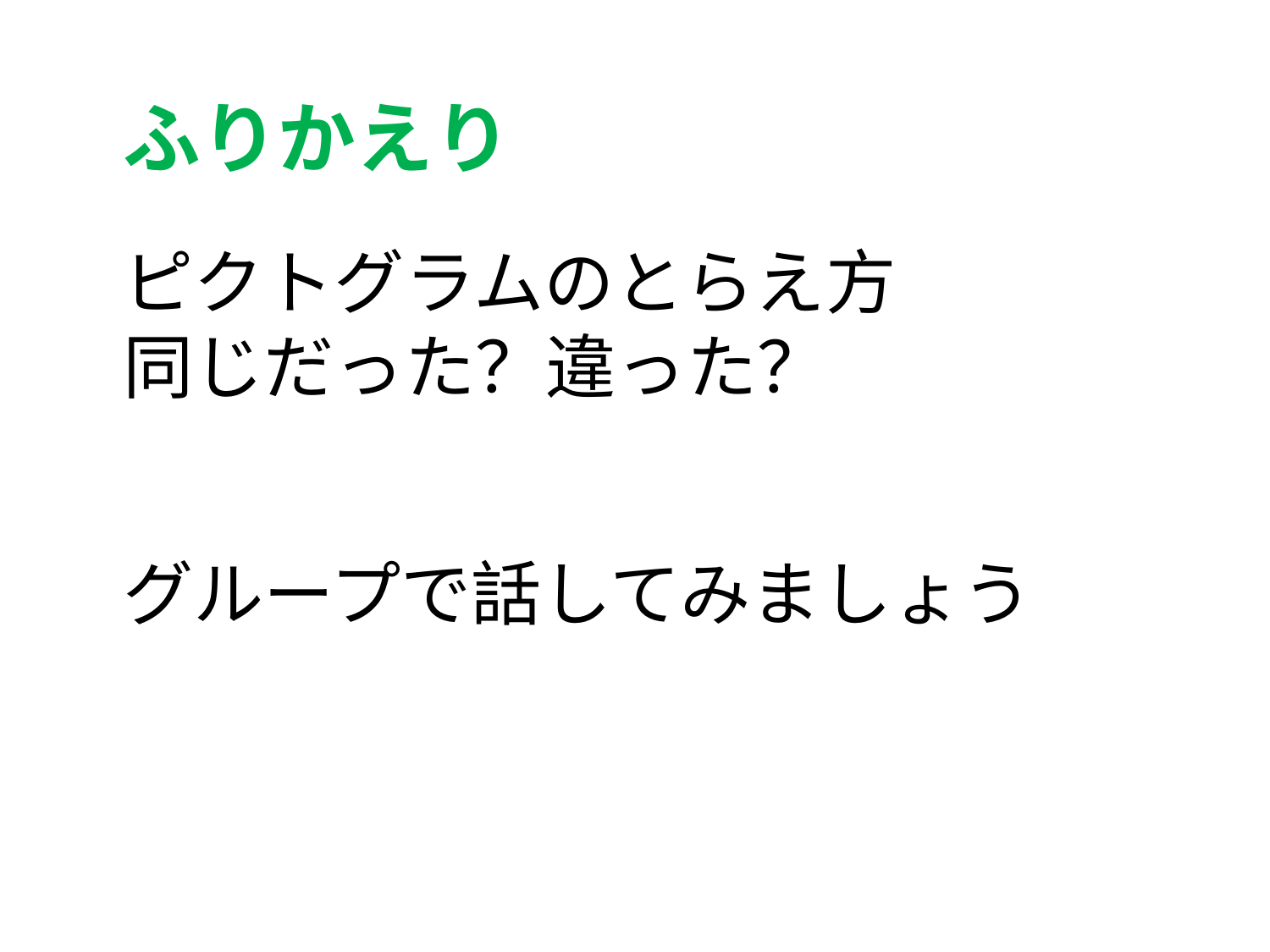

ふりかえり
ピクトグラムのとらえ方
同じだった？違った？
グループで話してみましょう